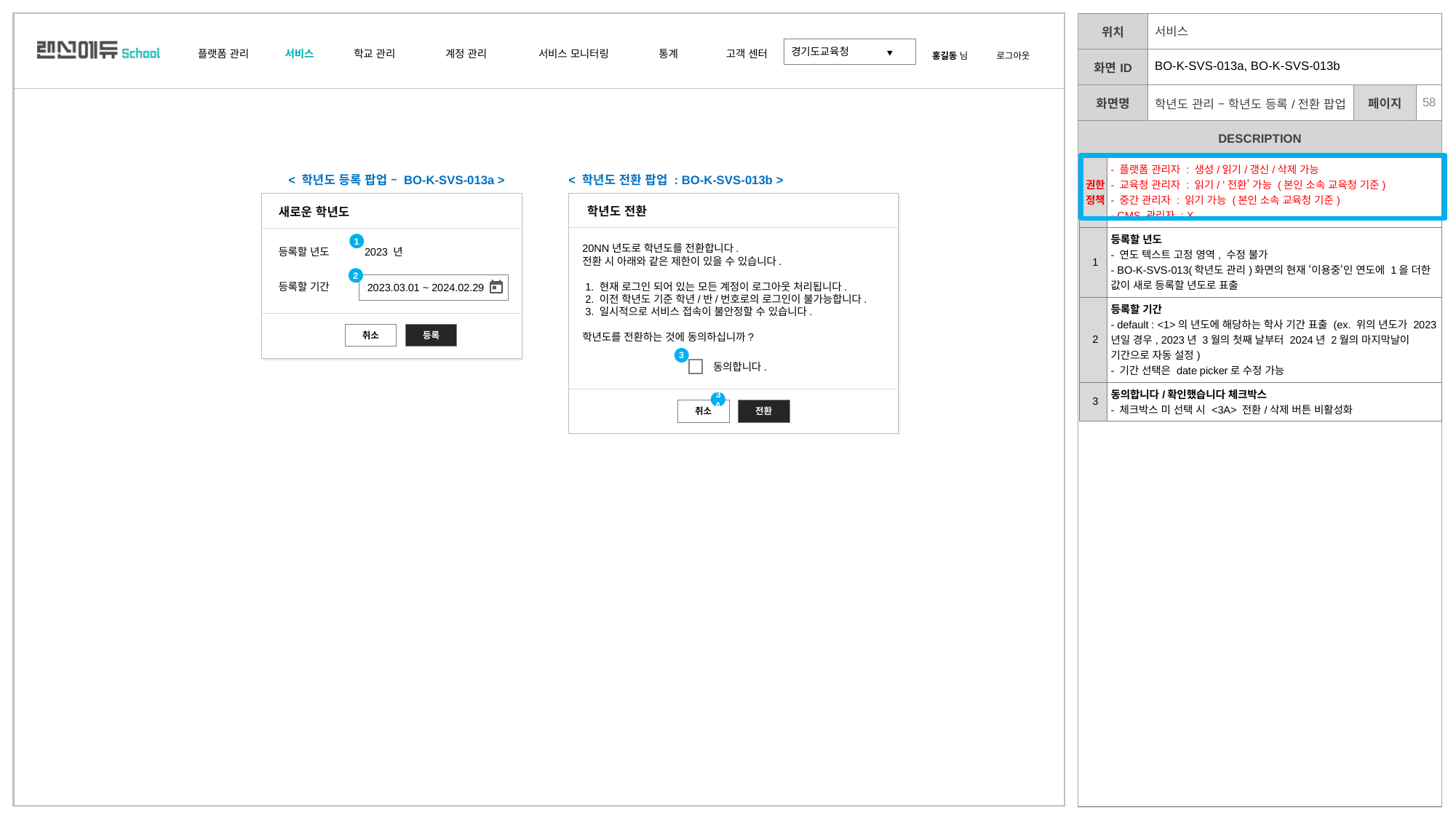

|  | 서비스 |  |  |
| --- | --- | --- | --- |
|  | BO-K-SVS-013a, BO-K-SVS-013b |  |  |
|  | 학년도 관리 – 학년도 등록/전환 팝업 |  |  |

| 권한 정책 | - 플랫폼 관리자 : 생성/읽기/갱신/삭제 가능 - 교육청 관리자 : 읽기/ ’전환’ 가능 (본인 소속 교육청 기준) - 중간 관리자 : 읽기 가능 (본인 소속 교육청 기준) - CMS 관리자 : X |
| --- | --- |
| 1 | 등록할 년도 - 연도 텍스트 고정 영역, 수정 불가 - BO-K-SVS-013(학년도 관리)화면의 현재 ‘이용중‘인 연도에 1을 더한 값이 새로 등록할 년도로 표출 |
| 2 | 등록할 기간 - default : <1>의 년도에 해당하는 학사 기간 표출 (ex. 위의 년도가 2023년일 경우, 2023년 3월의 첫째 날부터 2024년 2월의 마지막날이 기간으로 자동 설정) - 기간 선택은 date picker로 수정 가능 |
| 3 | 동의합니다/확인했습니다 체크박스 - 체크박스 미 선택 시 <3A> 전환/삭제 버튼 비활성화 |
< 학년도 등록 팝업 – BO-K-SVS-013a >
< 학년도 전환 팝업 : BO-K-SVS-013b >

학년도 전환
새로운 학년도
1
20NN년도로 학년도를 전환합니다.
전환 시 아래와 같은 제한이 있을 수 있습니다.

 1. 현재 로그인 되어 있는 모든 계정이 로그아웃 처리됩니다.
 2. 이전 학년도 기준 학년/반/번호로의 로그인이 불가능합니다.
 3. 일시적으로 서비스 접속이 불안정할 수 있습니다.

학년도를 전환하는 것에 동의하십니까?
등록할 년도
2023 년
2
등록할 기간
2023.03.01 ~ 2024.02.29

취소
등록
3
동의합니다.

3A
취소
전환